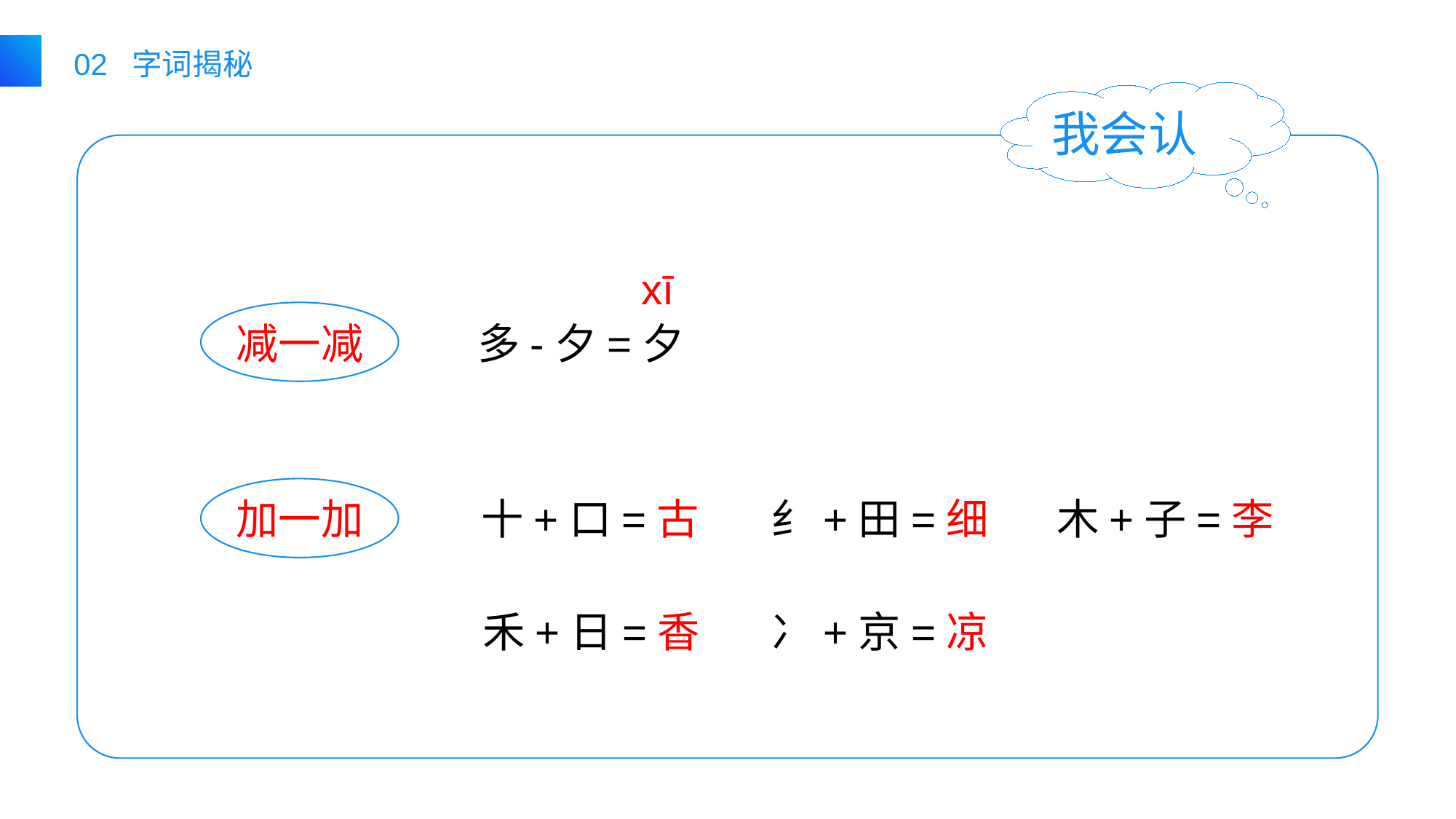

02  字词揭秘
我会认

xī

减一减
多-夕=夕

十+口=古
纟+田=细
木+子=李
加一加
禾+日=香
冫+京=凉